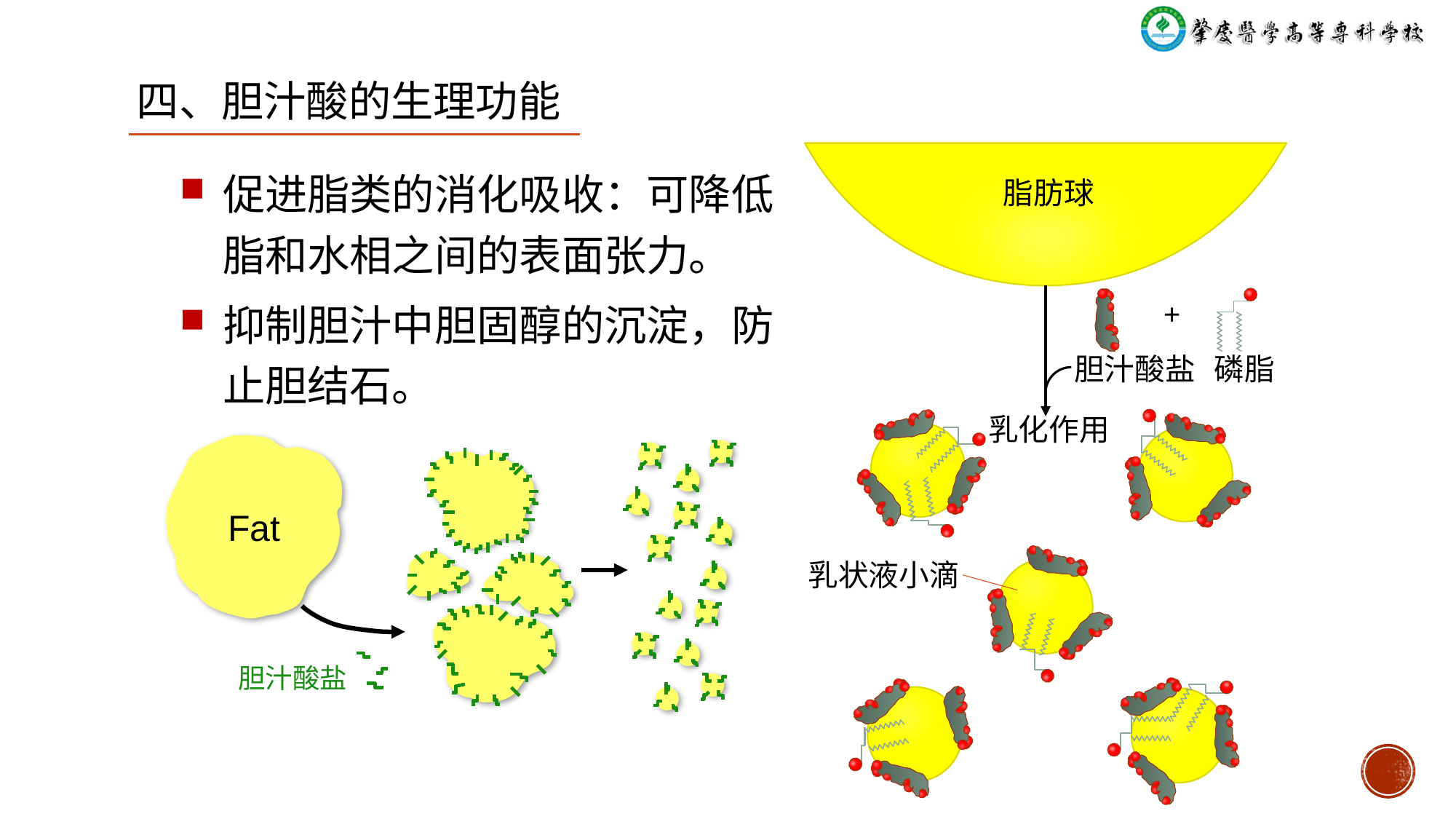

四、胆汁酸的生理功能

脂肪球

+
胆汁酸盐
磷脂

乳化作用

乳状液小滴

促进脂类的消化吸收：可降低脂和水相之间的表面张力。
抑制胆汁中胆固醇的沉淀，防止胆结石。
Fat

胆汁酸盐